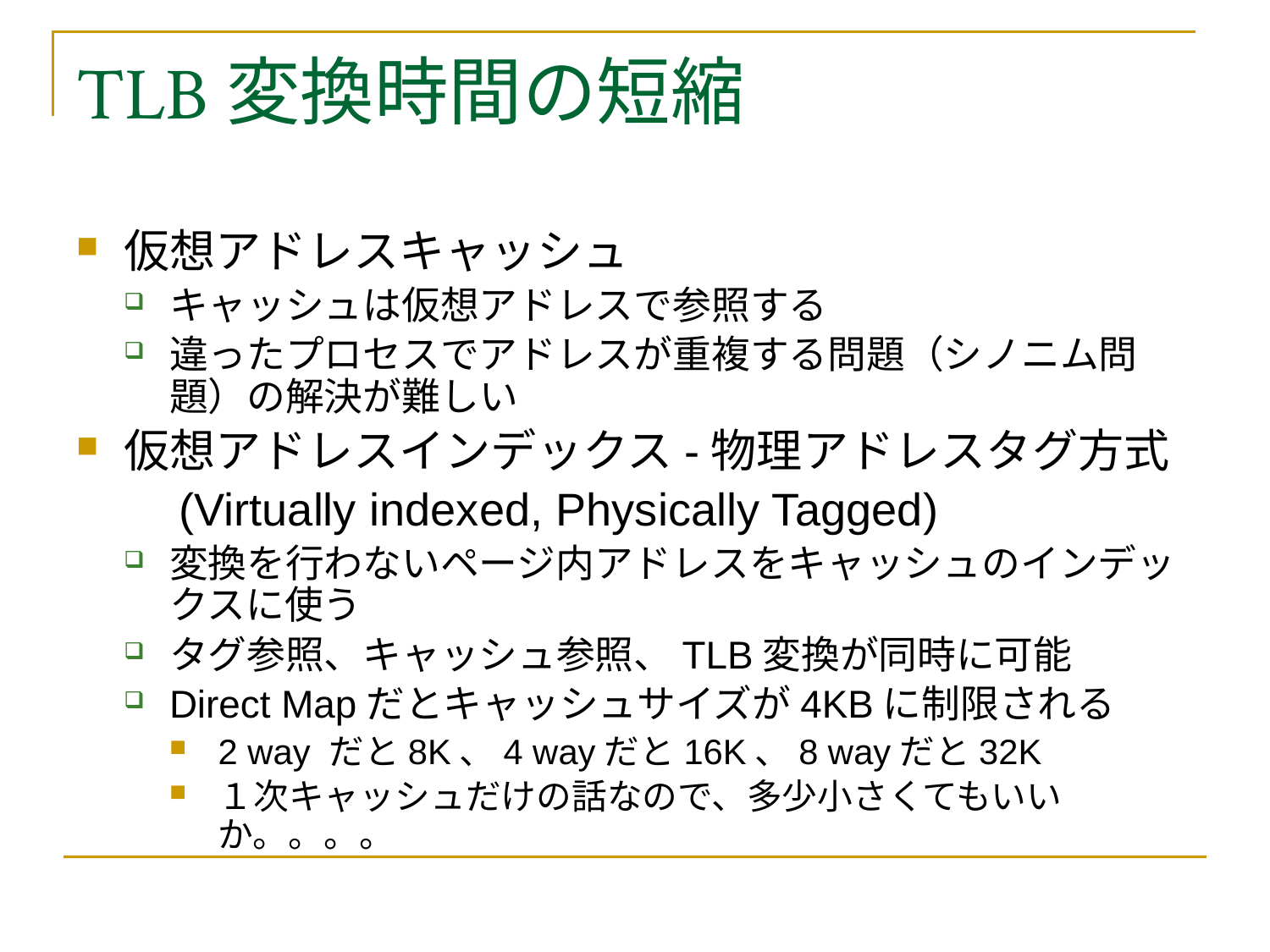

# TLB変換時間の短縮
仮想アドレスキャッシュ
キャッシュは仮想アドレスで参照する
違ったプロセスでアドレスが重複する問題（シノニム問題）の解決が難しい
仮想アドレスインデックス-物理アドレスタグ方式
　　(Virtually indexed, Physically Tagged)
変換を行わないページ内アドレスをキャッシュのインデックスに使う
タグ参照、キャッシュ参照、TLB変換が同時に可能
Direct Mapだとキャッシュサイズが4KBに制限される
2 way だと8K、4 wayだと16K、8 wayだと32K
１次キャッシュだけの話なので、多少小さくてもいいか。。。。